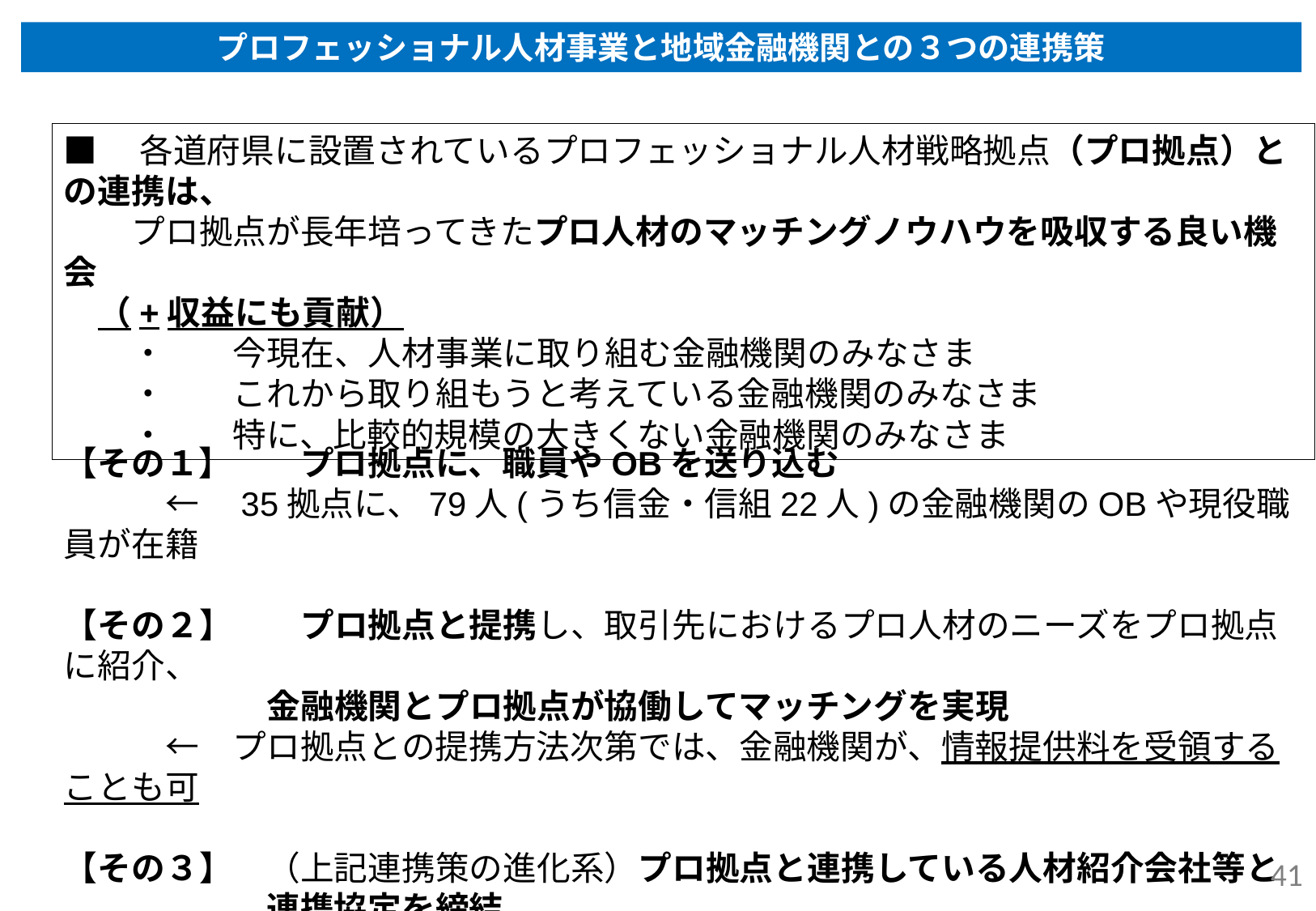

プロフェッショナル人材事業と地域金融機関との３つの連携策
■　各道府県に設置されているプロフェッショナル人材戦略拠点（プロ拠点）との連携は、
　　プロ拠点が長年培ってきたプロ人材のマッチングノウハウを吸収する良い機会
　（+収益にも貢献）
　　・　　今現在、人材事業に取り組む金融機関のみなさま
　　・　　これから取り組もうと考えている金融機関のみなさま
　　・　　特に、比較的規模の大きくない金融機関のみなさま
【その１】　　プロ拠点に、職員やOBを送り込む
　　　←　35拠点に、79人(うち信金・信組22人)の金融機関のOBや現役職員が在籍

【その２】　　プロ拠点と提携し、取引先におけるプロ人材のニーズをプロ拠点に紹介、
　　　　　　金融機関とプロ拠点が協働してマッチングを実現
　　　←　プロ拠点との提携方法次第では、金融機関が、情報提供料を受領することも可

【その３】　（上記連携策の進化系）プロ拠点と連携している人材紹介会社等と
　　　　　　連携協定を締結
　　　←　現在、10府県超ですでに実施済であり、今後さらに広がる見込み。
　　　←　現に提携している金融機関では、情報提供料を受領
41